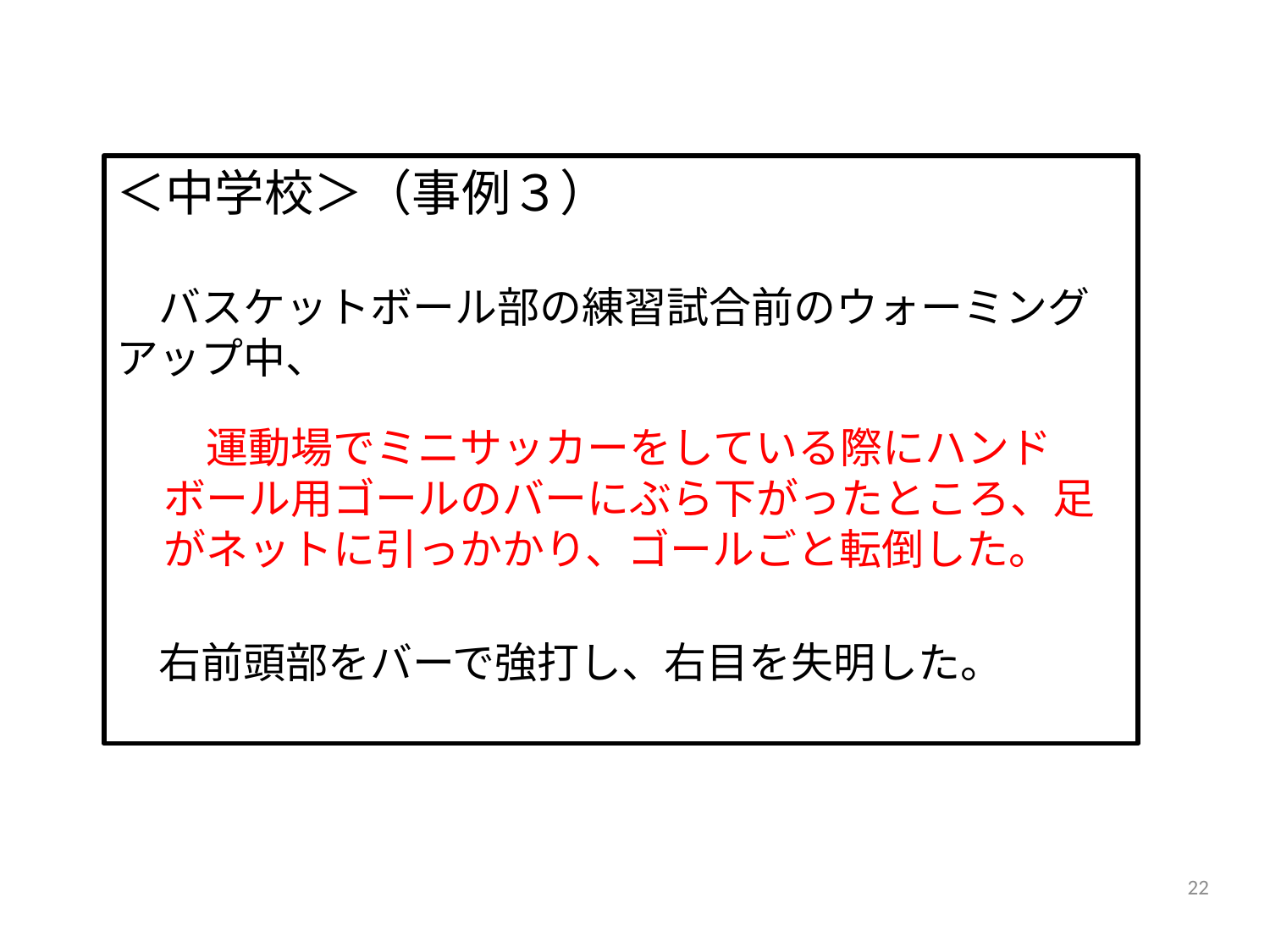

＜中学校＞（事例３）

　バスケットボール部の練習試合前のウォーミングアップ中、

　右前頭部をバーで強打し、右目を失明した。

　運動場でミニサッカーをしている際にハンドボール用ゴールのバーにぶら下がったところ、足がネットに引っかかり、ゴールごと転倒した。
22